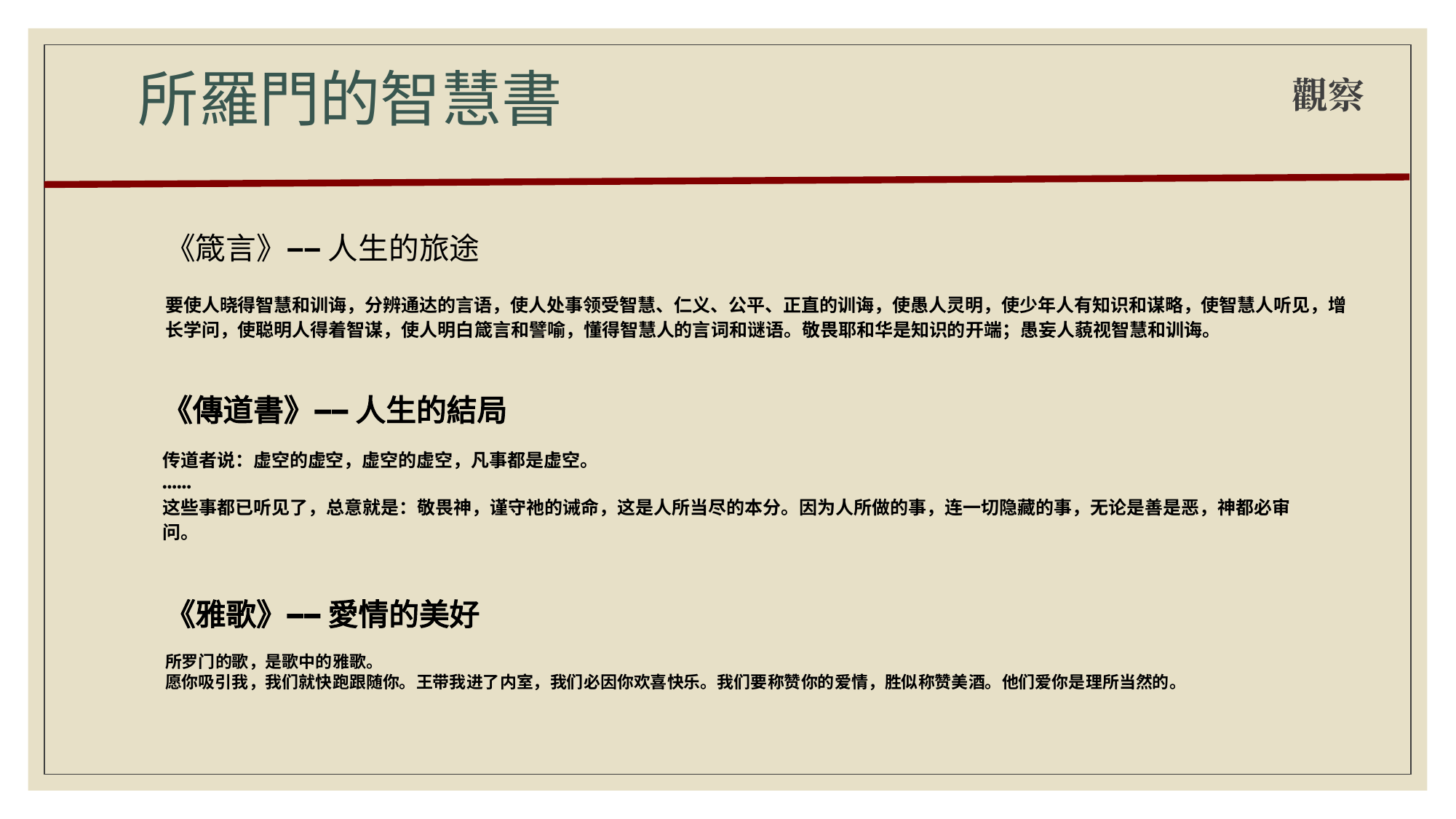

觀察
# 所羅門的智慧書
《箴言》—— 人生的旅途

要使人晓得智慧和训诲，分辨通达的言语，使人处事领受智慧、仁义、公平、正直的训诲，使愚人灵明，使少年人有知识和谋略，使智慧人听见，增长学问，使聪明人得着智谋，使人明白箴言和譬喻，懂得智慧人的言词和谜语。敬畏耶和华是知识的开端；愚妄人藐视智慧和训诲。
《傳道書》—— 人生的結局

传道者说：虚空的虚空，虚空的虚空，凡事都是虚空。
……
这些事都已听见了，总意就是：敬畏神，谨守祂的诫命，这是人所当尽的本分。因为人所做的事，连一切隐藏的事，无论是善是恶，神都必审问。
《雅歌》—— 愛情的美好

所罗门的歌，是歌中的雅歌。
愿你吸引我，我们就快跑跟随你。王带我进了内室，我们必因你欢喜快乐。我们要称赞你的爱情，胜似称赞美酒。他们爱你是理所当然的。